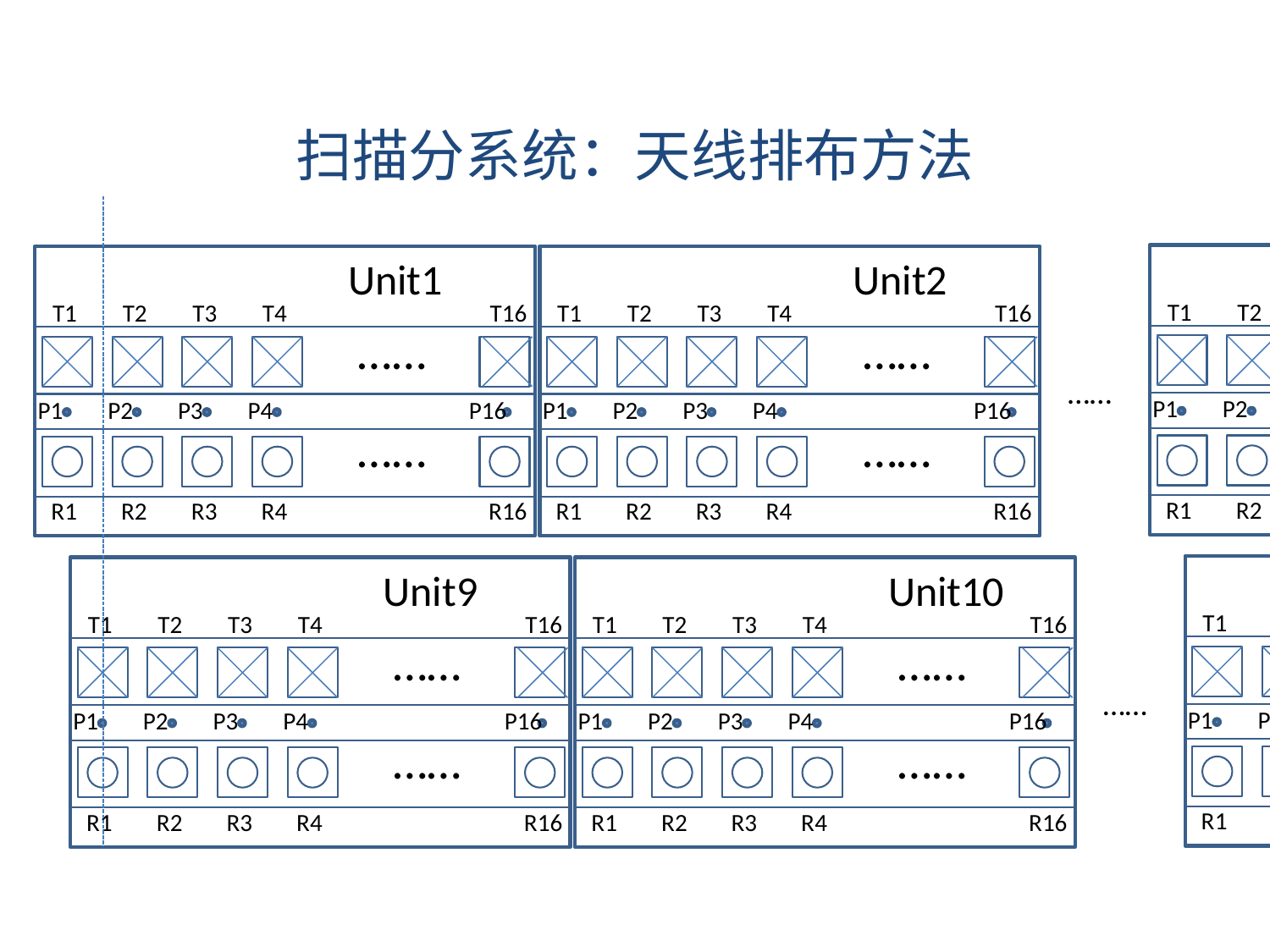

扫描分系统：天线排布方法

Unit8
T1
T2
T3
T4
T16
……

P1
P2
P3
P4
P16

R1
R2
R3
R4
R16
……

Unit1
T1
T2
T3
T4
T16
……

P1
P2
P3
P4
P16

R1
R2
R3
R4
R16
……

Unit2
T1
T2
T3
T4
T16
……

P1
P2
P3
P4
P16

R1
R2
R3
R4
R16
……
……

Unit16
T1
T2
T3
T4
T16
……

P1
P2
P3
P4
P16

R1
R2
R3
R4
R16
……

Unit9
T1
T2
T3
T4
T16
……

P1
P2
P3
P4
P16

R1
R2
R3
R4
R16
……

Unit10
T1
T2
T3
T4
T16
……

P1
P2
P3
P4
P16

R1
R2
R3
R4
R16
……
……